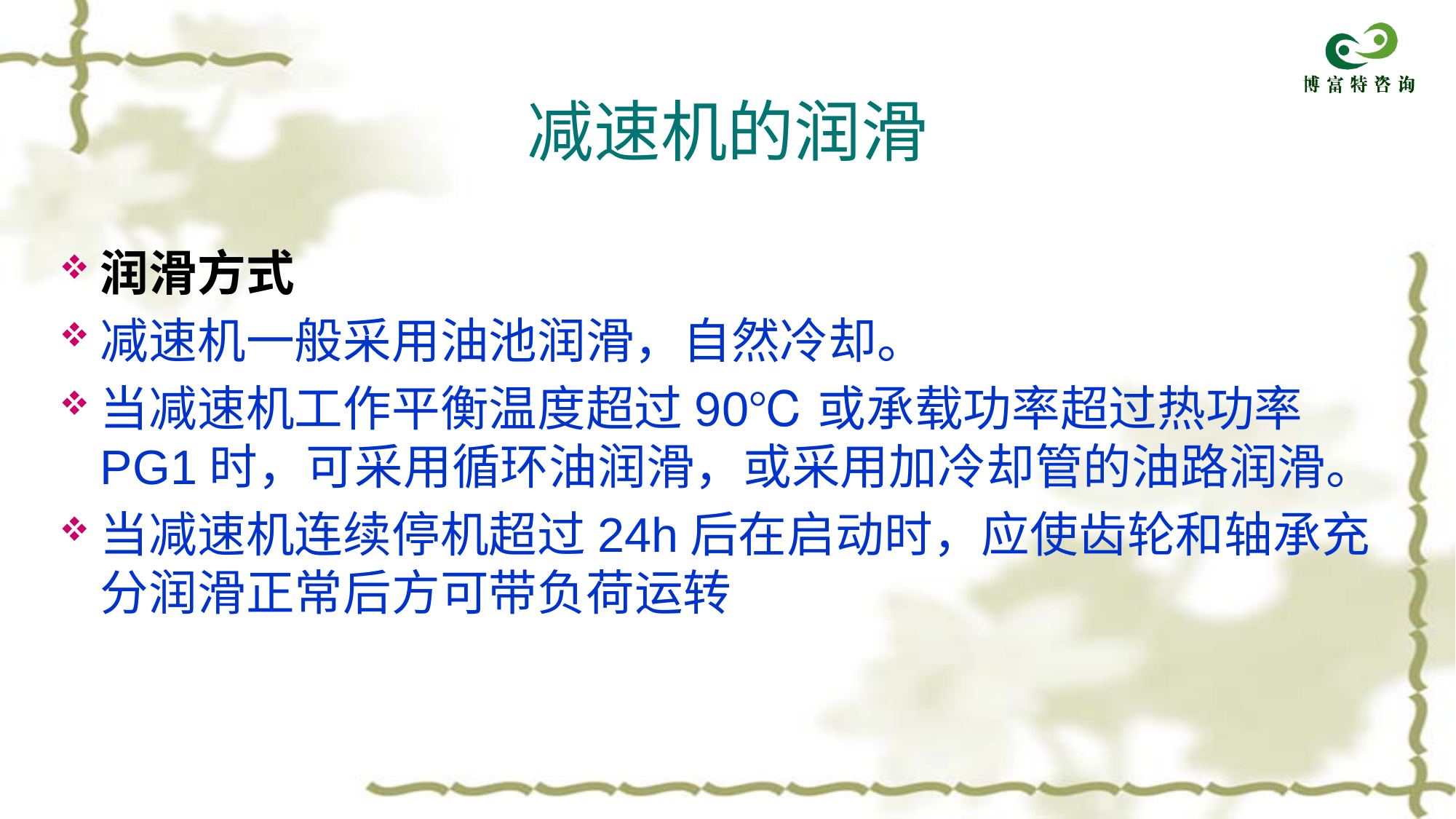

# 减速机的润滑
润滑方式
减速机一般采用油池润滑，自然冷却。
当减速机工作平衡温度超过90℃或承载功率超过热功率PG1时，可采用循环油润滑，或采用加冷却管的油路润滑。
当减速机连续停机超过24h后在启动时，应使齿轮和轴承充分润滑正常后方可带负荷运转